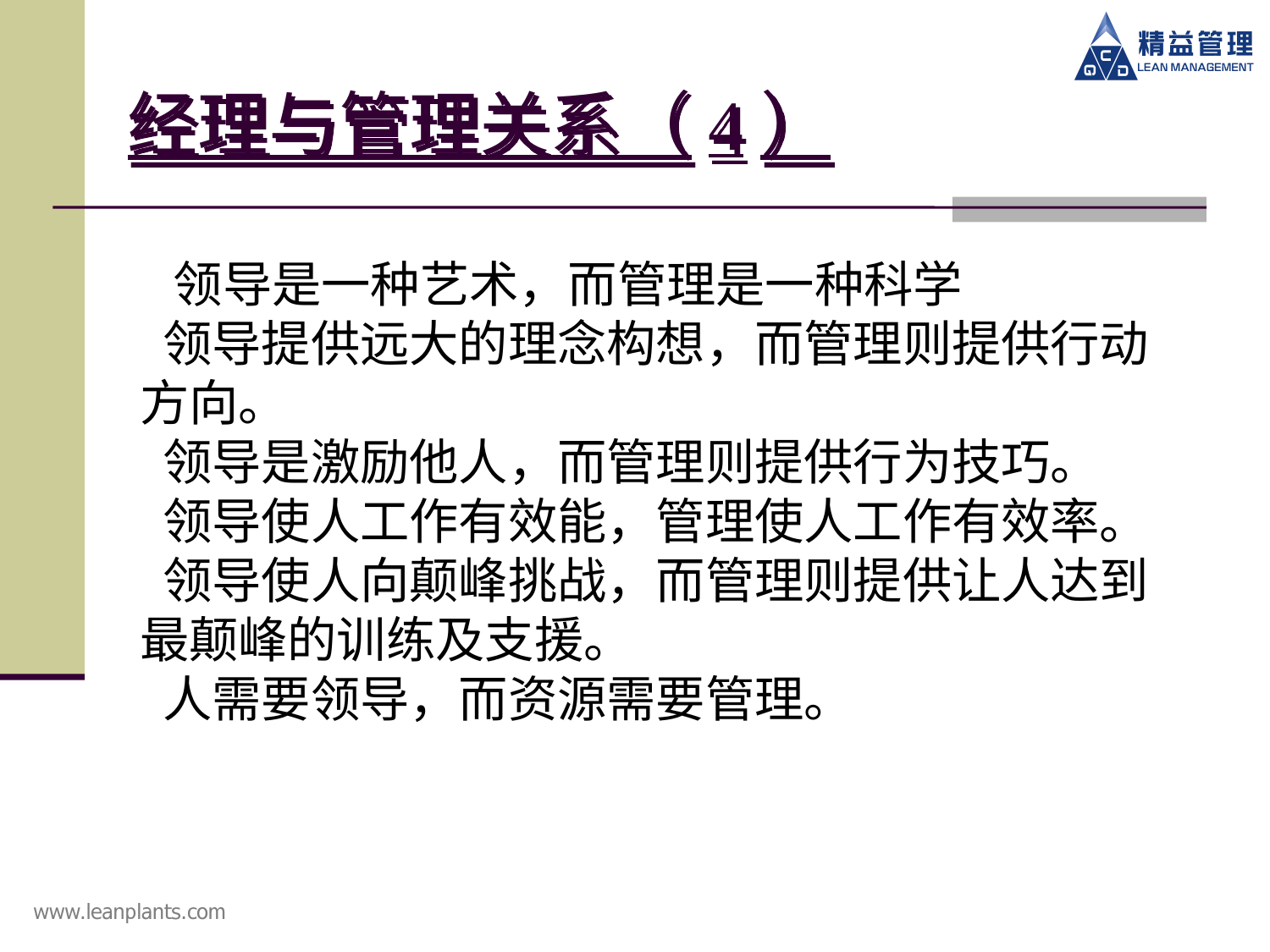

经理与管理关系（4）
  领导是一种艺术，而管理是一种科学
 领导提供远大的理念构想，而管理则提供行动方向。
 领导是激励他人，而管理则提供行为技巧。
 领导使人工作有效能，管理使人工作有效率。
 领导使人向颠峰挑战，而管理则提供让人达到最颠峰的训练及支援。
 人需要领导，而资源需要管理。
19